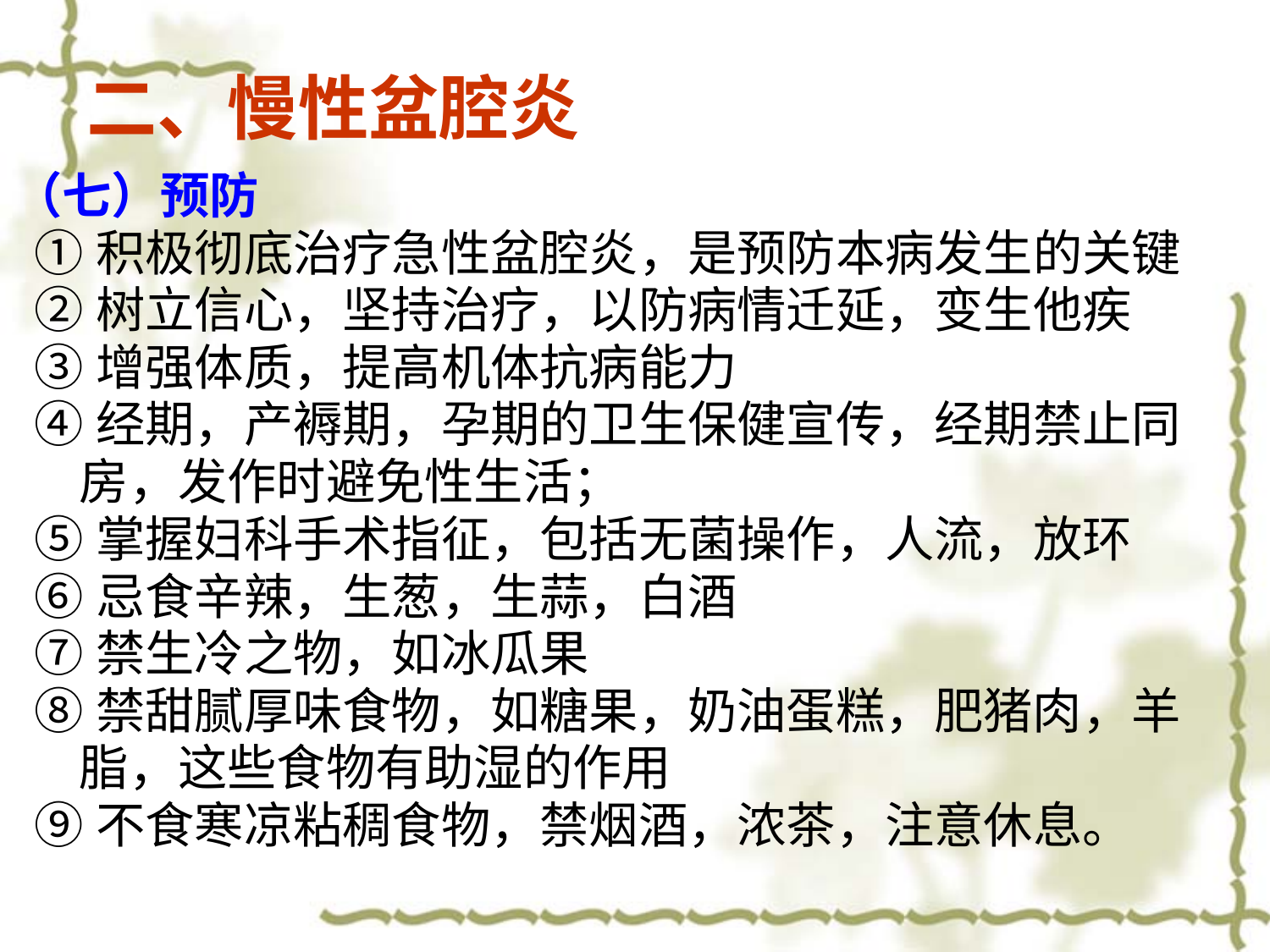

二、慢性盆腔炎
（七）预防
  ①积极彻底治疗急性盆腔炎，是预防本病发生的关键
  ②树立信心，坚持治疗，以防病情迁延，变生他疾
  ③增强体质，提高机体抗病能力
  ④经期，产褥期，孕期的卫生保健宣传，经期禁止同
     房，发作时避免性生活；
  ⑤掌握妇科手术指征，包括无菌操作，人流，放环
  ⑥忌食辛辣，生葱，生蒜，白酒
  ⑦禁生冷之物，如冰瓜果
  ⑧禁甜腻厚味食物，如糖果，奶油蛋糕，肥猪肉，羊
     脂，这些食物有助湿的作用
  ⑨不食寒凉粘稠食物，禁烟酒，浓茶，注意休息。